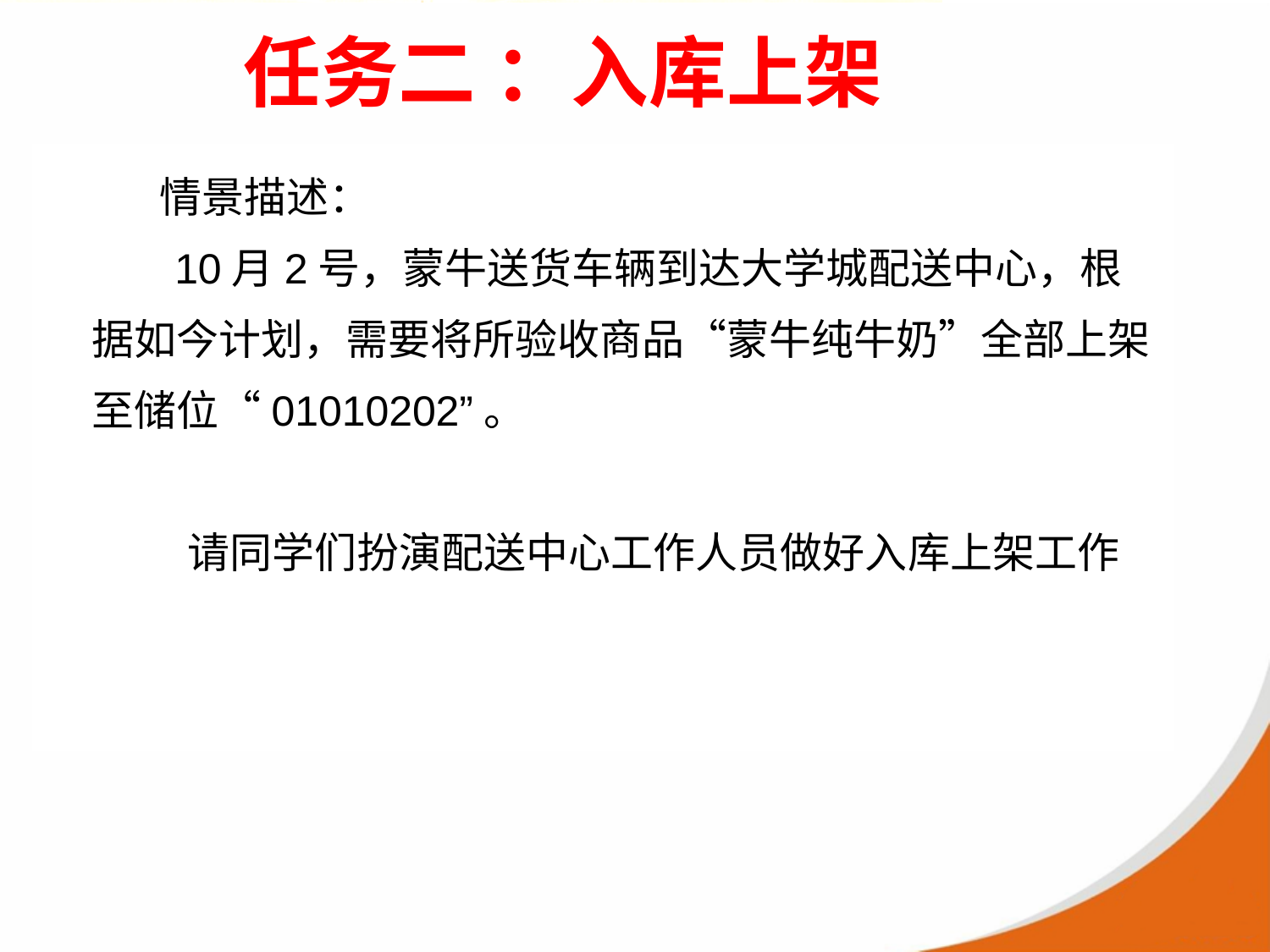

任务二 ：入库上架
           情景描述：
           10月2号，蒙牛送货车辆到达大学城配送中心，根据如今计划，需要将所验收商品“蒙牛纯牛奶”全部上架至储位“01010202”。

              请同学们扮演配送中心工作人员做好入库上架工作